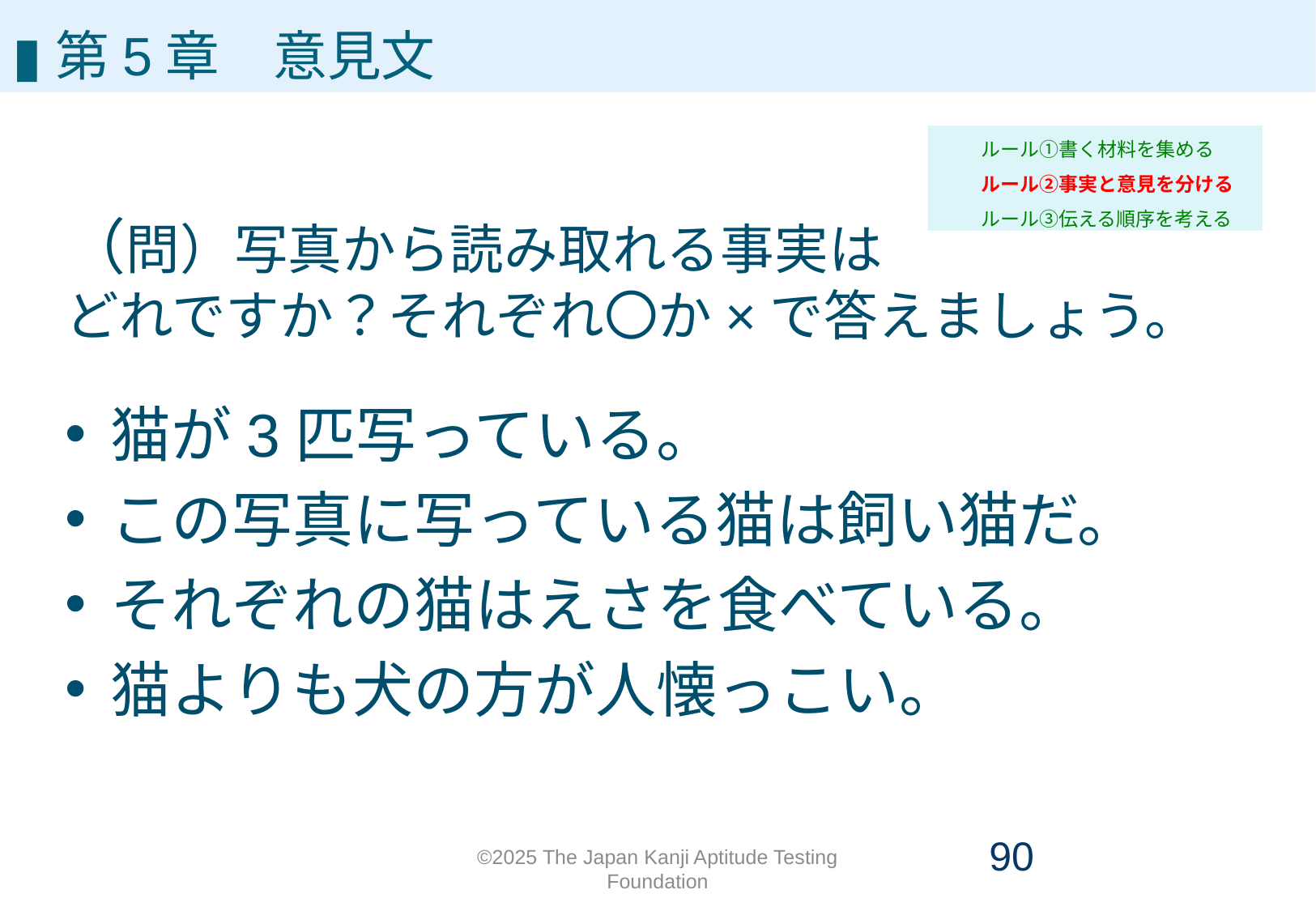

▮第5章　意見文
ルール①書く材料を集める
ルール②事実と意見を分ける
ルール③伝える順序を考える

（問）写真から読み取れる事実は
どれですか？それぞれ〇か×で答えましょう。

猫が3匹写っている。
この写真に写っている猫は飼い猫だ。
それぞれの猫はえさを食べている。
猫よりも犬の方が人懐っこい。

©2025 The Japan Kanji Aptitude Testing Foundation
90